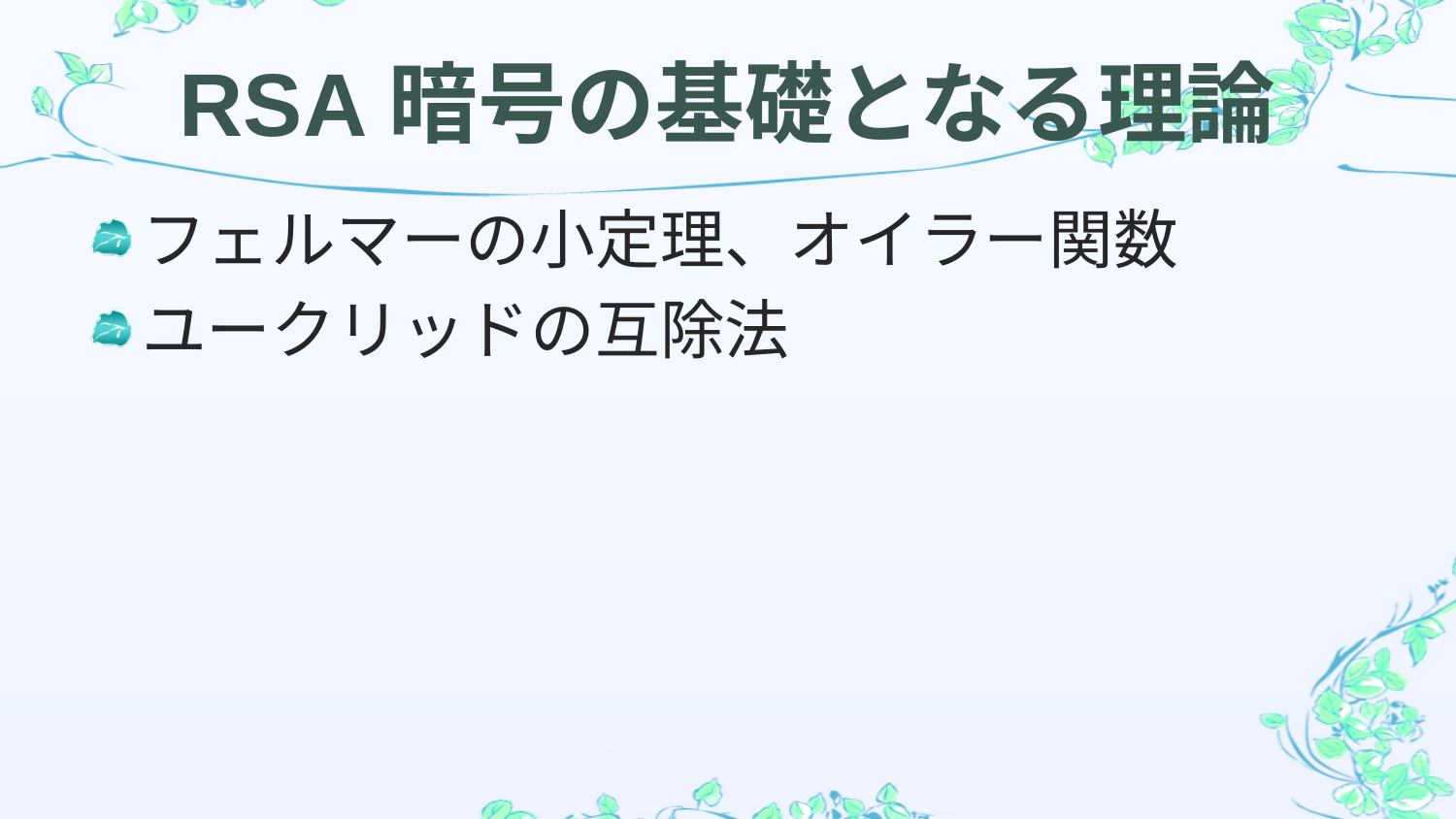

# RSA暗号の基礎となる理論
フェルマーの小定理、オイラー関数
ユークリッドの互除法